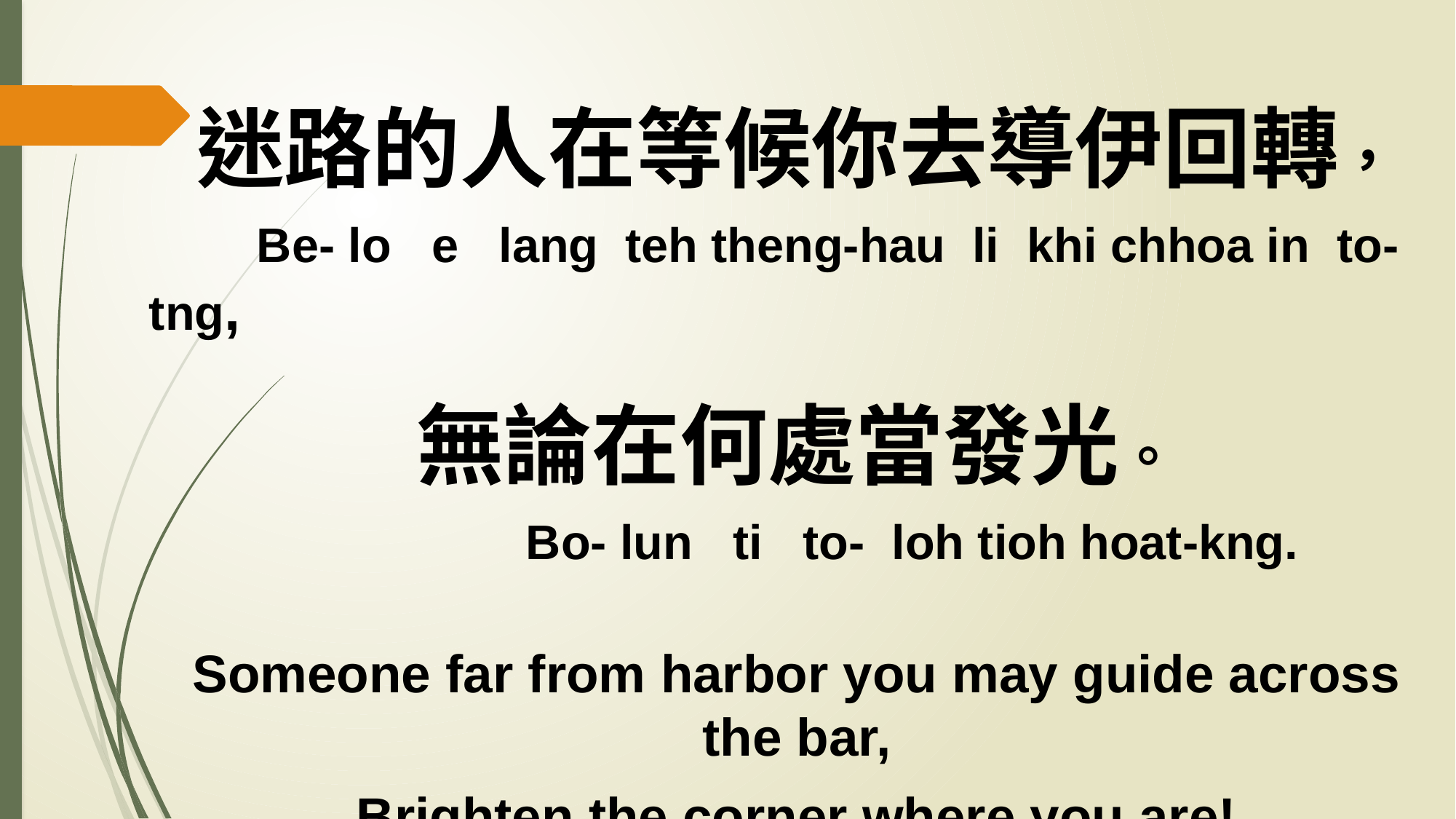

迷路的人在等候你去導伊回轉，
        Be- lo   e   lang  teh theng-hau  li  khi chhoa in  to- tng,

無論在何處當發光。
                            Bo- lun   ti   to-  loh tioh hoat-kng.

Someone far from harbor you may guide across the bar,
Brighten the corner where you are!